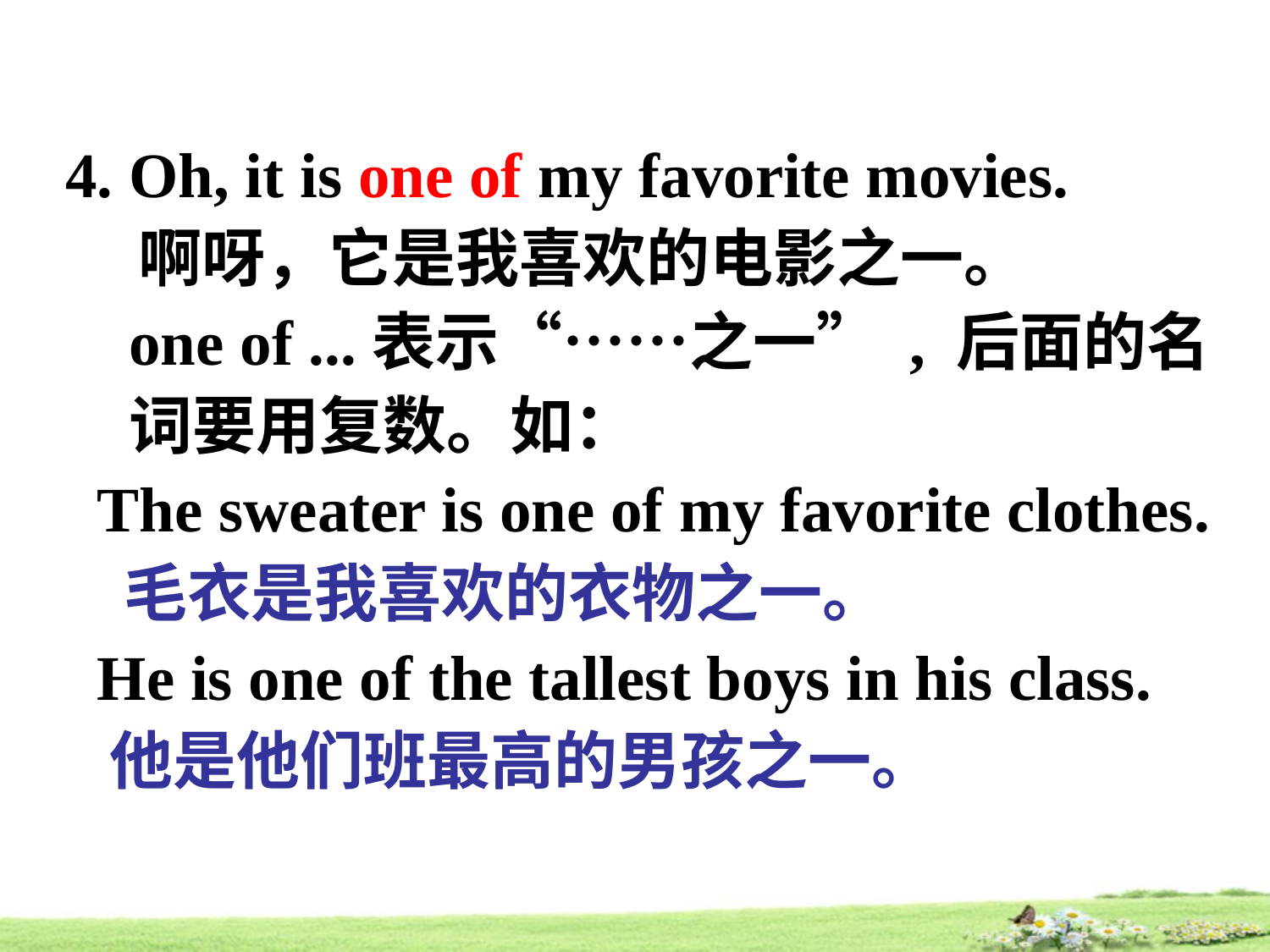

4. Oh, it is one of my favorite movies.
    啊呀，它是我喜欢的电影之一。
    one of ...表示“……之一” , 后面的名词要用复数。如：
  The sweater is one of my favorite clothes.
   毛衣是我喜欢的衣物之一。
  He is one of the tallest boys in his class.
  他是他们班最高的男孩之一。